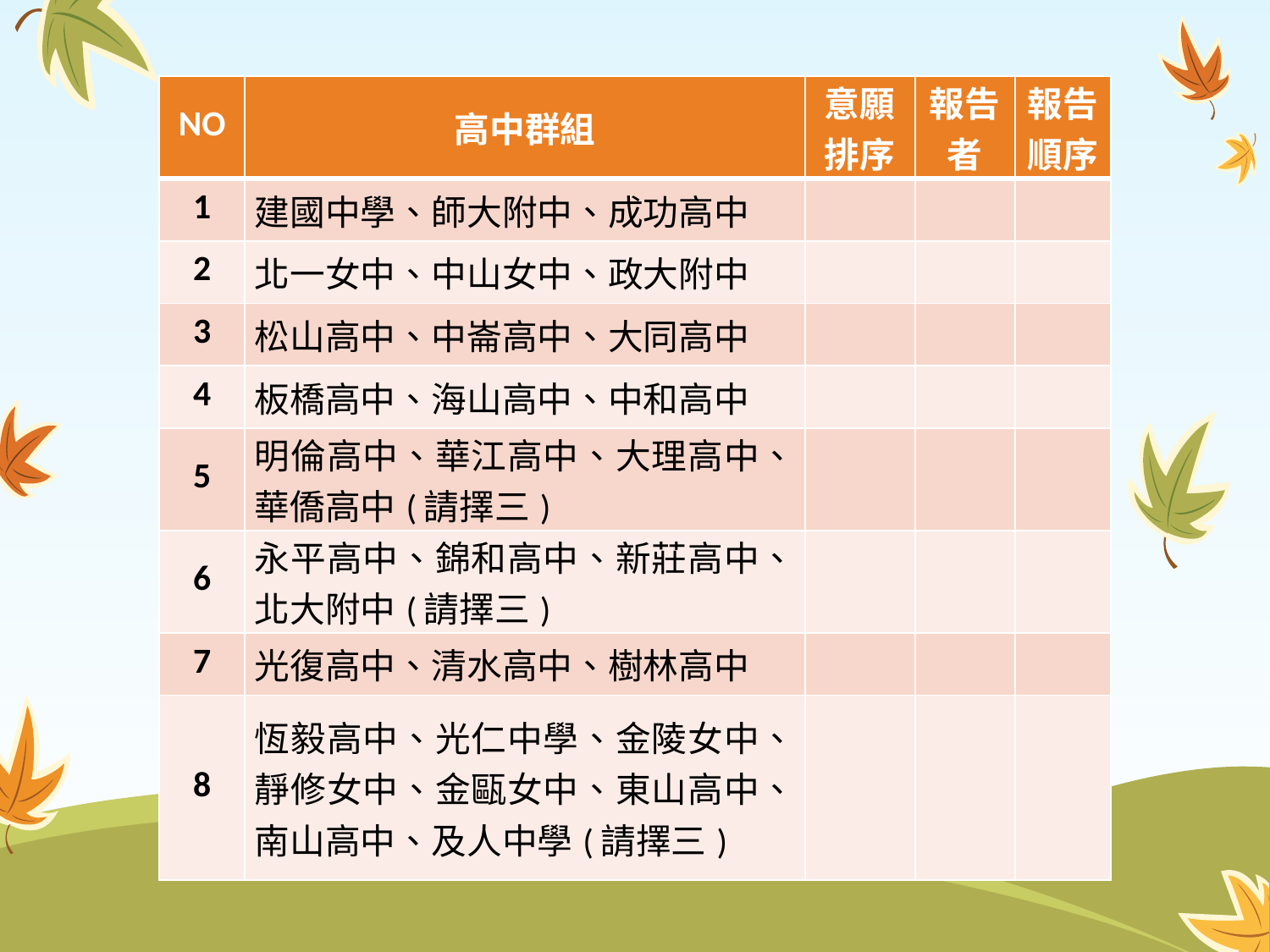

| NO | 高中群組 | 意願排序 | 報告者 | 報告順序 |
| --- | --- | --- | --- | --- |
| 1 | 建國中學、師大附中、成功高中 |  |  |  |
| 2 | 北一女中、中山女中、政大附中 |  |  |  |
| 3 | 松山高中、中崙高中、大同高中 |  |  |  |
| 4 | 板橋高中、海山高中、中和高中 |  |  |  |
| 5 | 明倫高中、華江高中、大理高中、華僑高中(請擇三) |  |  |  |
| 6 | 永平高中、錦和高中、新莊高中、北大附中(請擇三) |  |  |  |
| 7 | 光復高中、清水高中、樹林高中 |  |  |  |
| 8 | 恆毅高中、光仁中學、金陵女中、靜修女中、金甌女中、東山高中、南山高中、及人中學(請擇三) |  |  |  |